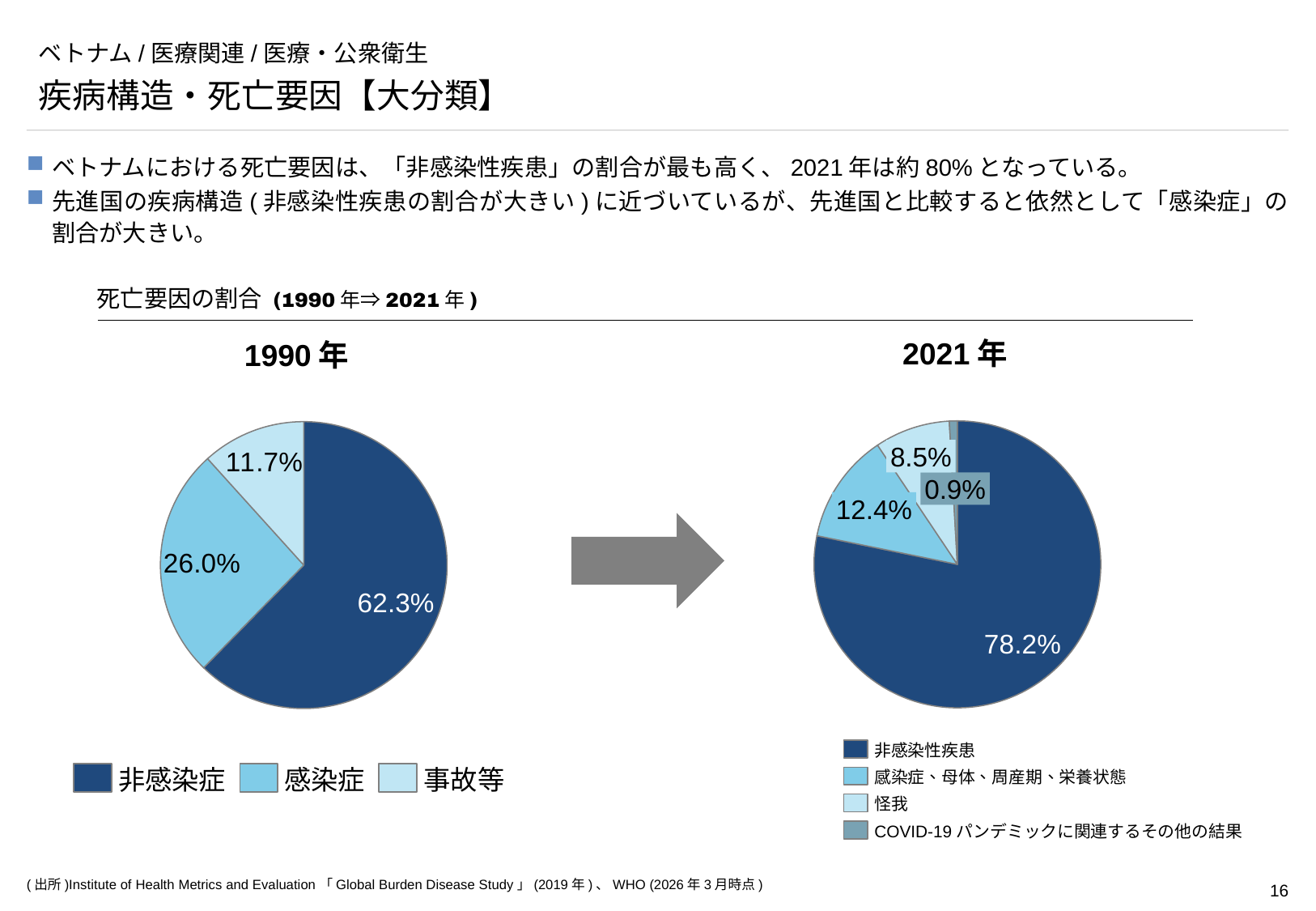

# ベトナム/医療関連/医療・公衆衛生
疾病構造・死亡要因【大分類】
ベトナムにおける死亡要因は、「非感染性疾患」の割合が最も高く、2021年は約80%となっている。
先進国の疾病構造(非感染性疾患の割合が大きい)に近づいているが、先進国と比較すると依然として「感染症」の割合が大きい。
死亡要因の割合 (1990年⇒2021年)
2021年
1990年

### Chart

| Category |  |
|---|---|

### Chart

| Category |  |
|---|---|
8.5%
0.9%
12.4%

非感染性疾患

非感染症
感染症
事故等

感染症、母体、周産期、栄養状態

怪我

COVID-19パンデミックに関連するその他の結果

(出所)Institute of Health Metrics and Evaluation「Global Burden Disease Study」(2019年)、WHO (2026年3月時点)